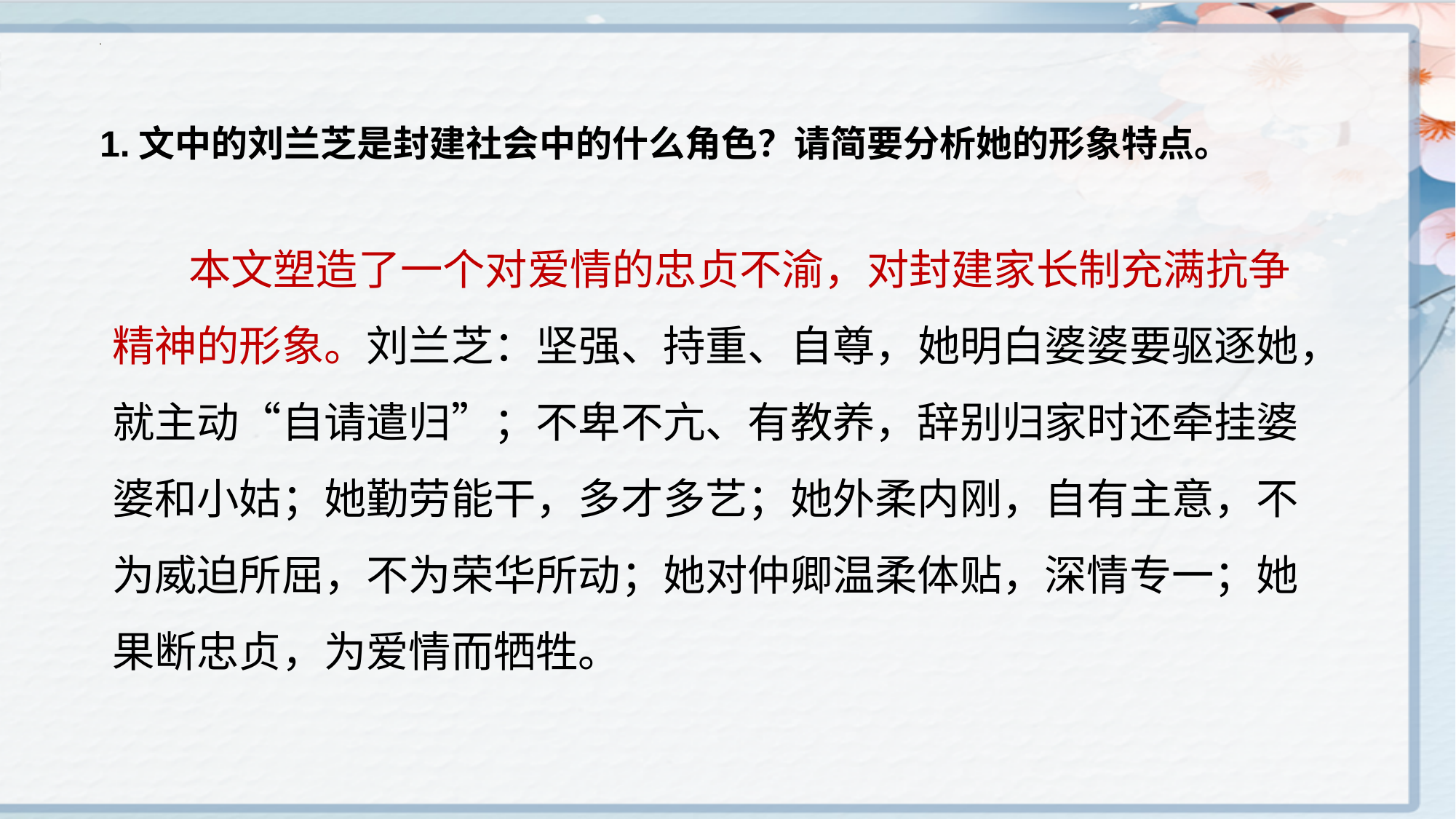

1.文中的刘兰芝是封建社会中的什么角色？请简要分析她的形象特点。
       本文塑造了一个对爱情的忠贞不渝，对封建家长制充满抗争精神的形象。刘兰芝：坚强、持重、自尊，她明白婆婆要驱逐她，就主动“自请遣归”；不卑不亢、有教养，辞别归家时还牵挂婆婆和小姑；她勤劳能干，多才多艺；她外柔内刚，自有主意，不为威迫所屈，不为荣华所动；她对仲卿温柔体贴，深情专一；她果断忠贞，为爱情而牺牲。